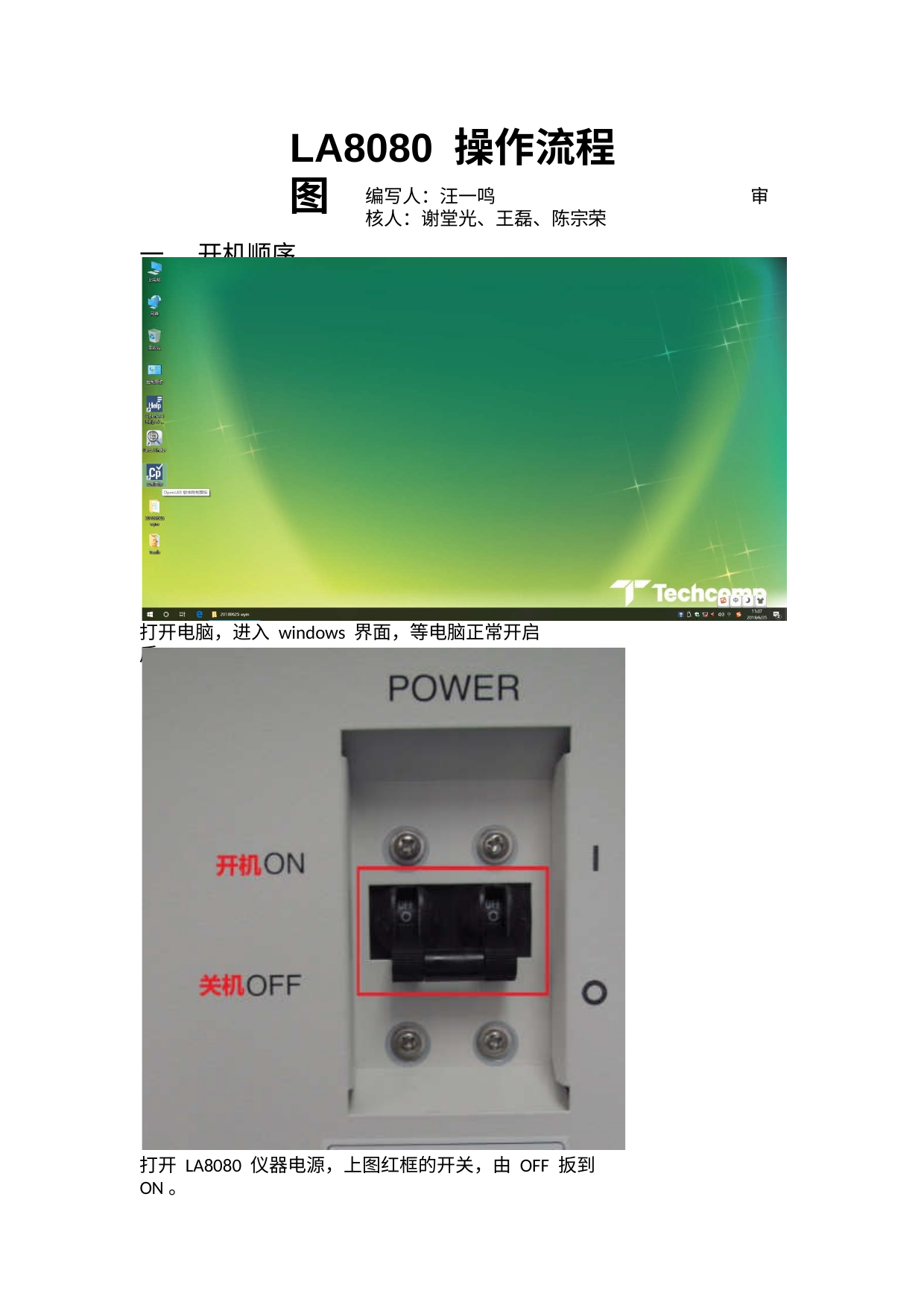

# LA8080 操作流程图
编写人：汪一鸣	审核人：谢堂光、王磊、陈宗荣
一． 开机顺序

打开电脑，进入 windows 界面，等电脑正常开启后

打开 LA8080 仪器电源，上图红框的开关，由 OFF 扳到 ON。